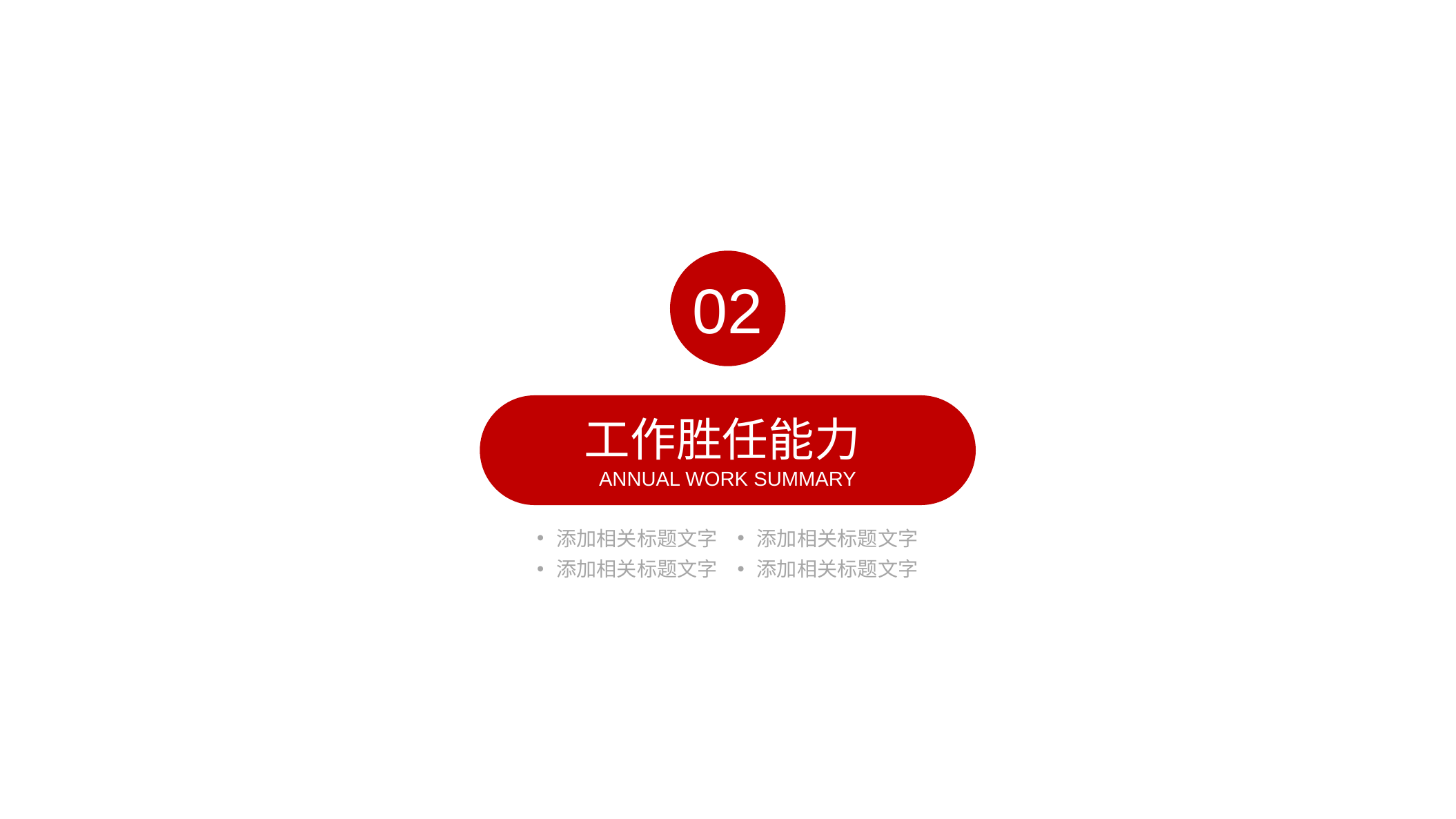

02

工作胜任能力ANNUAL WORK SUMMARY
添加相关标题文字
添加相关标题文字
添加相关标题文字
添加相关标题文字